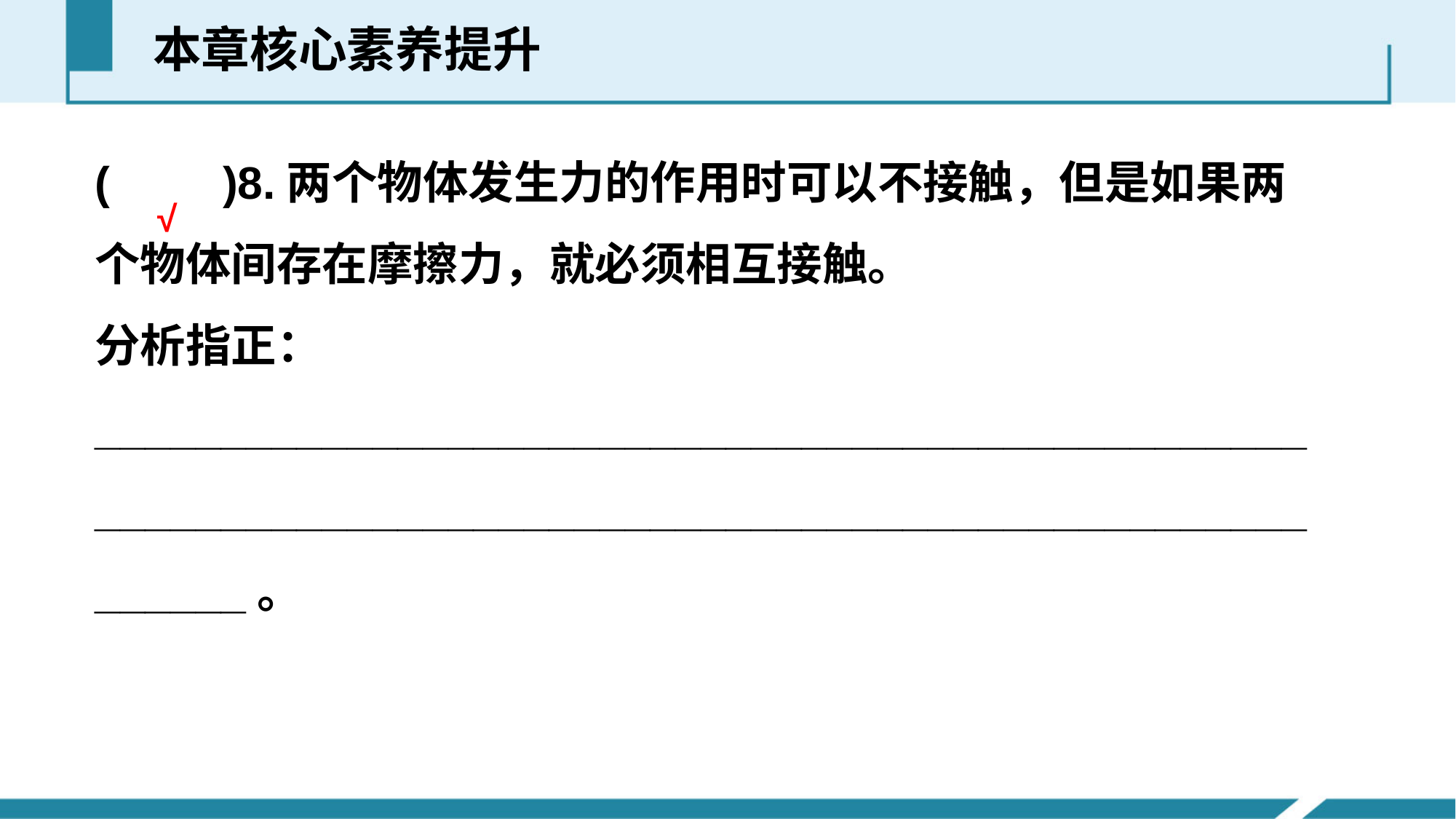

本章核心素养提升
(　　)8.两个物体发生力的作用时可以不接触，但是如果两个物体间存在摩擦力，就必须相互接触。
分析指正：______________________________________________________________________________________________________。
√